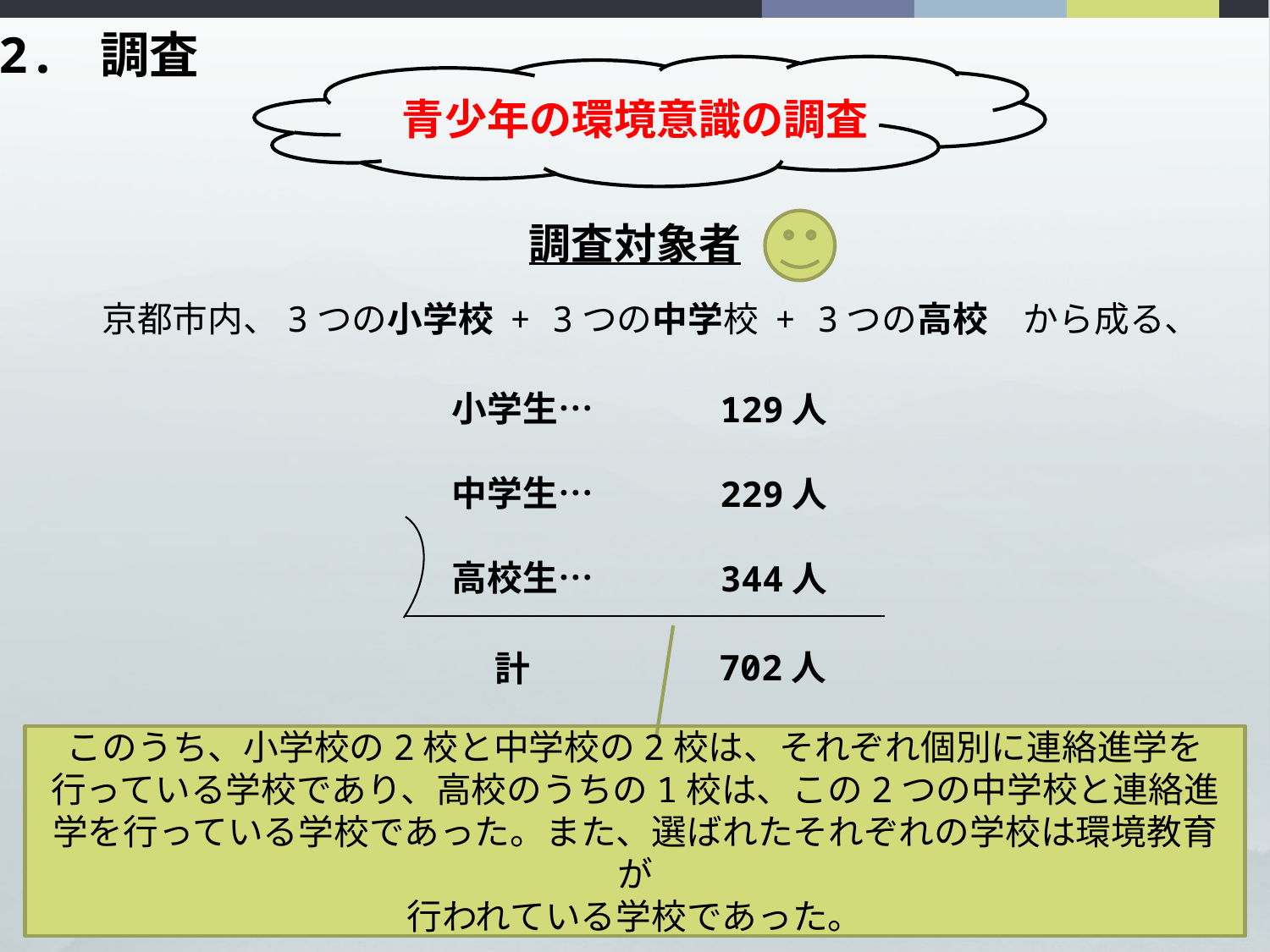

2. 調査

青少年の環境意識の調査
調査対象者

京都市内、3つの小学校 + 3つの中学校 + 3つの高校　から成る、
小学生…

中学生…

高校生…
129人

229人

344人

702人
計
このうち、小学校の2校と中学校の2校は、それぞれ個別に連絡進学を行っている学校であり、高校のうちの1校は、この2つの中学校と連絡進学を行っている学校であった。また、選ばれたそれぞれの学校は環境教育が
行われている学校であった。